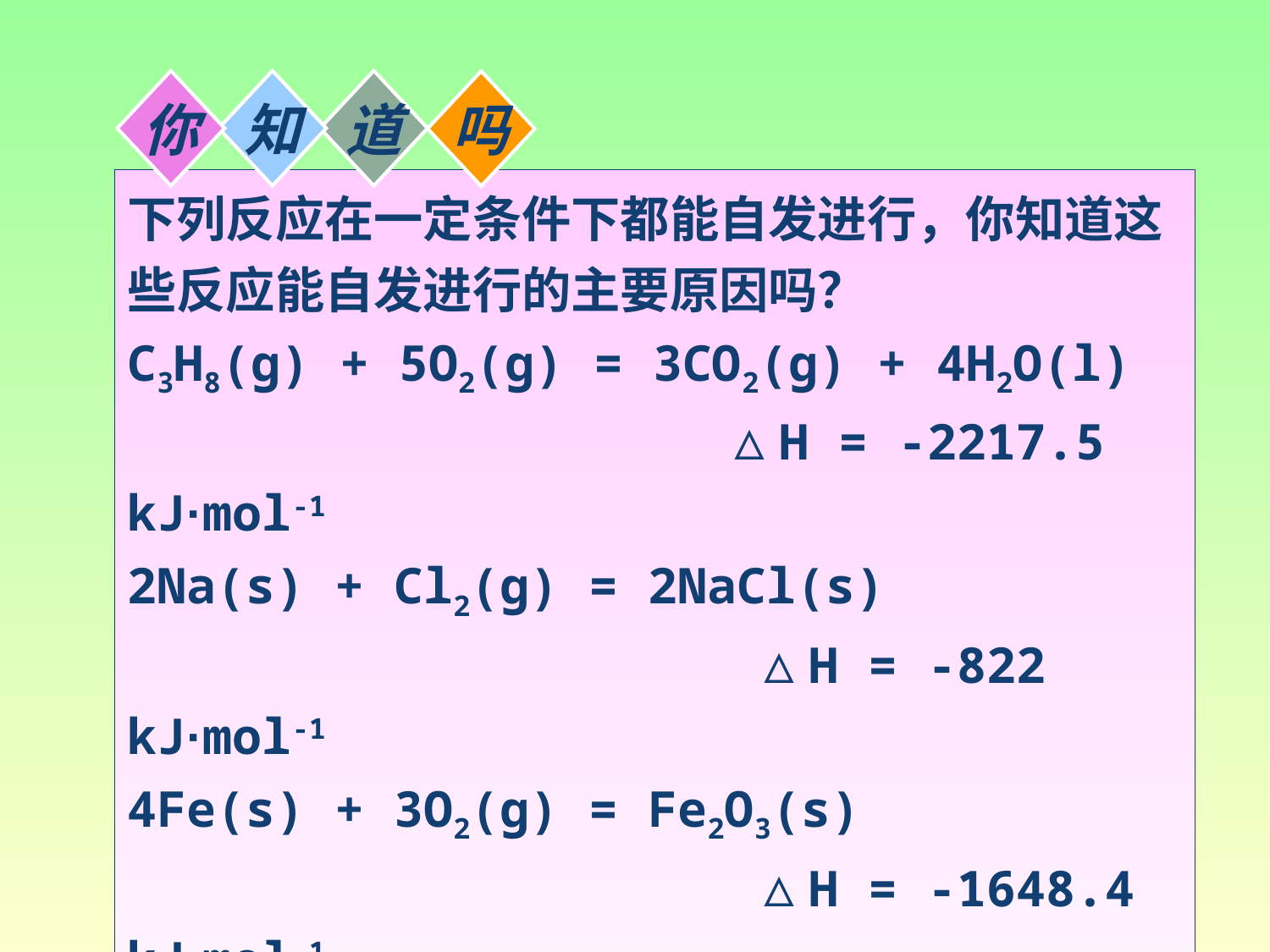

你
知
道
吗
下列反应在一定条件下都能自发进行，你知道这些反应能自发进行的主要原因吗？
C3H8(g) + 5O2(g) = 3CO2(g) + 4H2O(l)
                    △H = -2217.5 kJ·mol-1
2Na(s) + Cl2(g) = 2NaCl(s)
                     △H = -822 kJ·mol-1
4Fe(s) + 3O2(g) = Fe2O3(s)
                     △H = -1648.4 kJ·mol-1
H2(g)  + F2(g) = 2HF(g)
                     △H = -546.6 kJ·mol-1